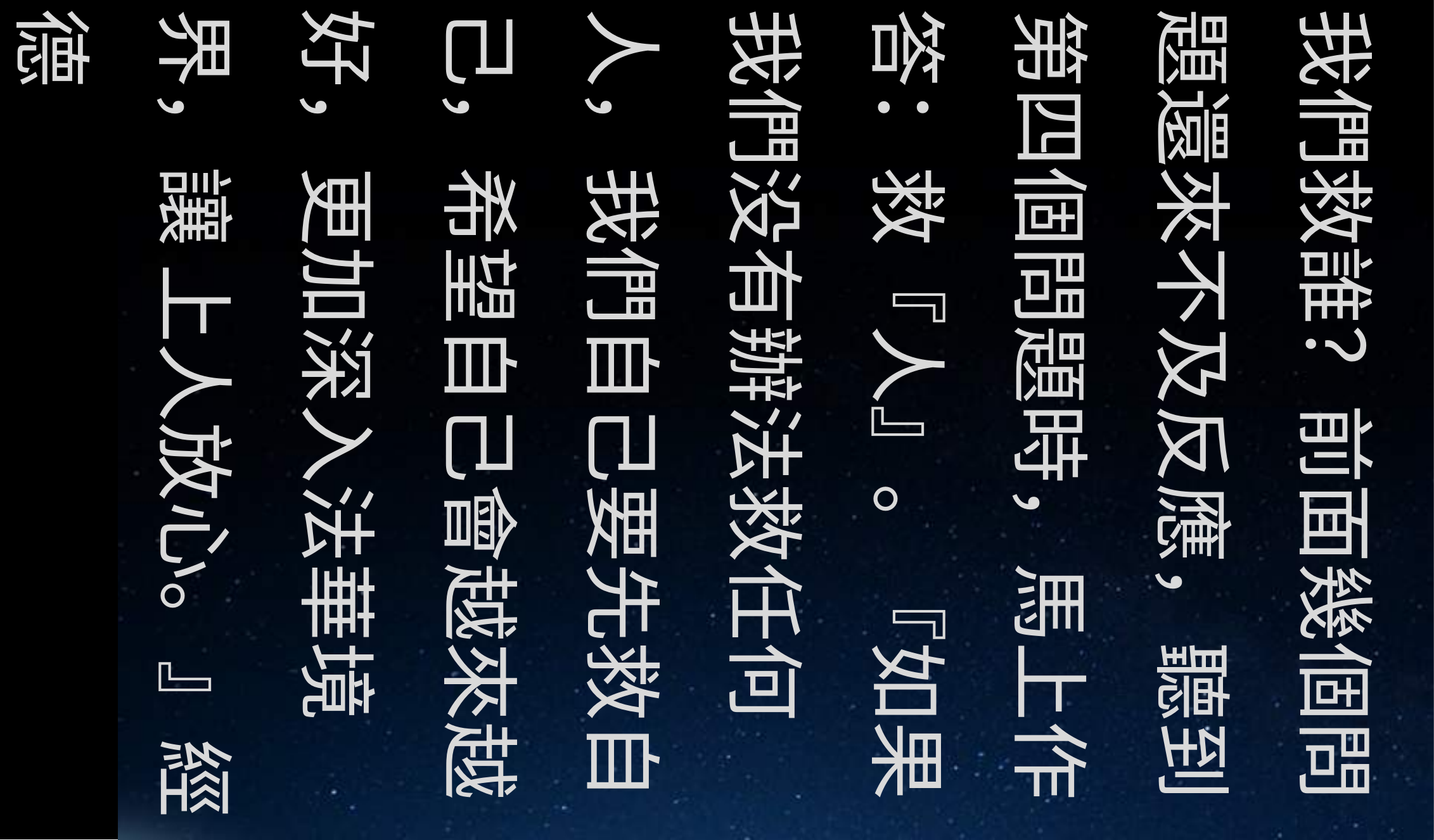

我們救誰？前面幾個問題還來不及反應，聽到第四個問題時，馬上作答：救『人』。『如果我們没有辦法救任何人，我們自己要先救自己，希望自己會越來越好，更加深入法華境界，讓 上人放心。』經德